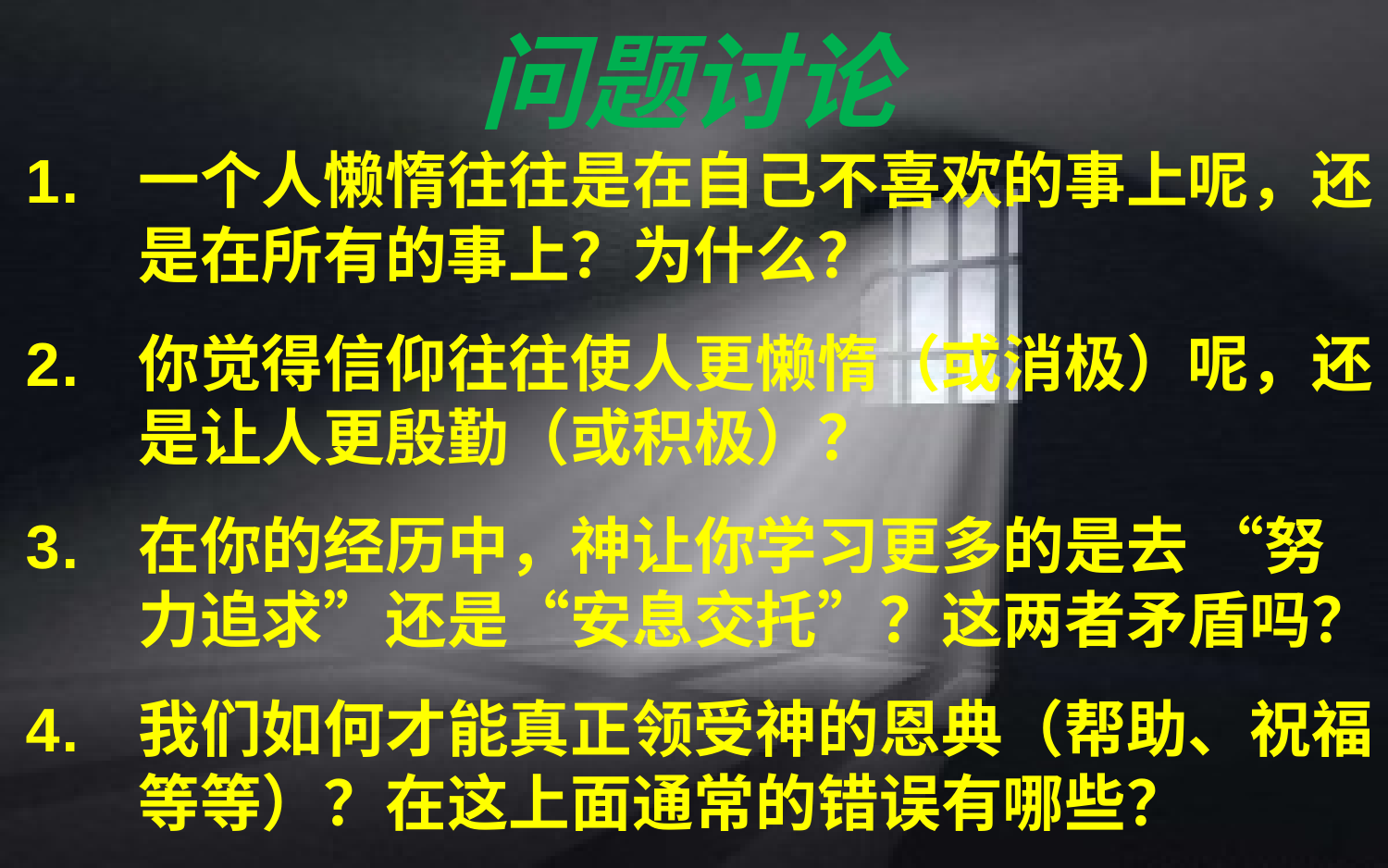

问题讨论
一个人懒惰往往是在自己不喜欢的事上呢，还是在所有的事上？为什么？
你觉得信仰往往使人更懒惰（或消极）呢，还是让人更殷勤（或积极）？
在你的经历中，神让你学习更多的是去 “努力追求”还是“安息交托”？这两者矛盾吗？
我们如何才能真正领受神的恩典（帮助、祝福等等）？在这上面通常的错误有哪些？